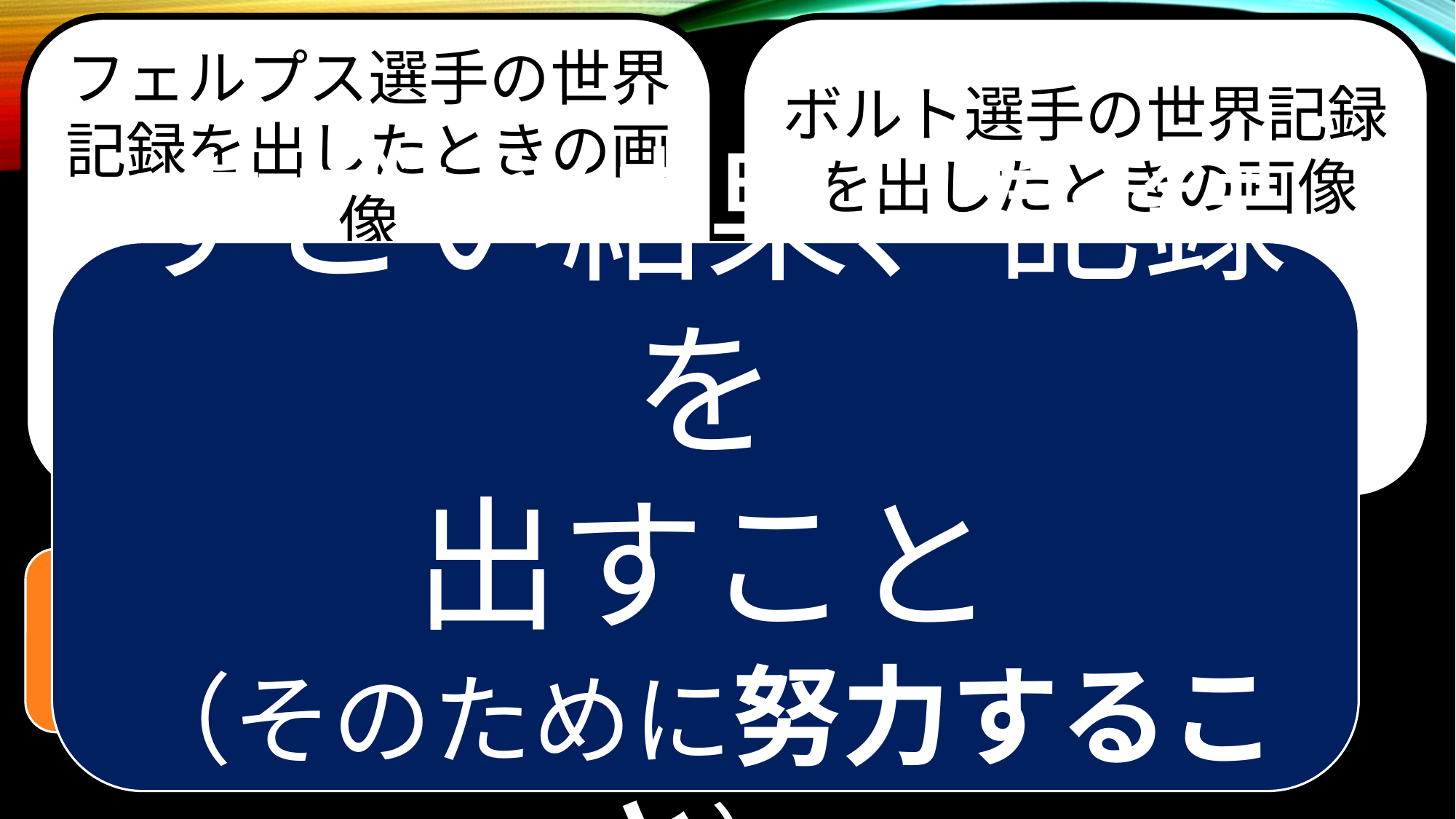

フェルプス選手の世界記録を出したときの画像

ボルト選手の世界記録を出したときの画像

#
すごい結果、記録を
出すこと
（そのために努力すること）

五輪4連覇
世界記録